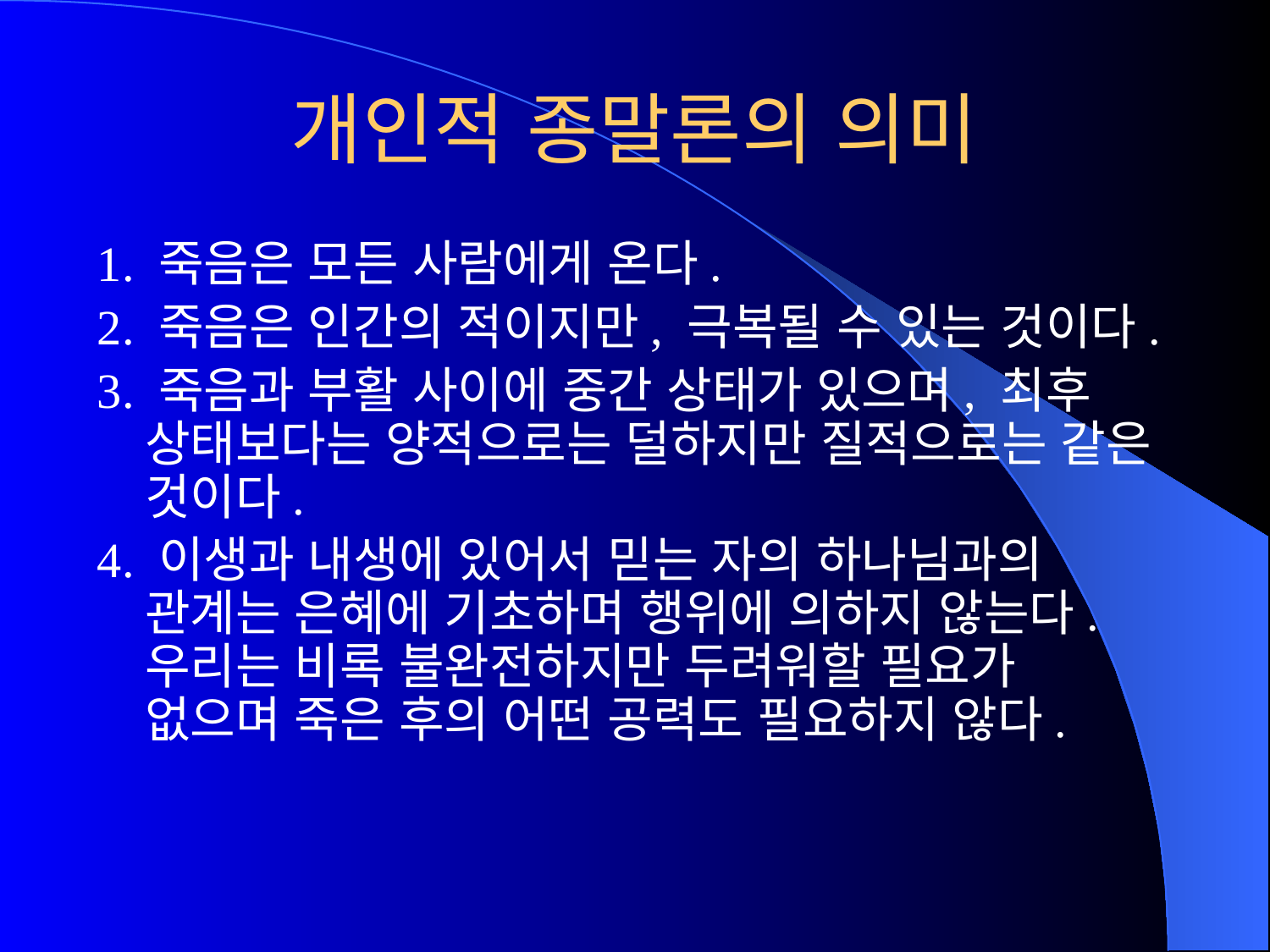

# 개인적 종말론의 의미
1. 죽음은 모든 사람에게 온다.
2. 죽음은 인간의 적이지만, 극복될 수 있는 것이다.
3. 죽음과 부활 사이에 중간 상태가 있으며, 최후 상태보다는 양적으로는 덜하지만 질적으로는 같은 것이다.
4. 이생과 내생에 있어서 믿는 자의 하나님과의 관계는 은혜에 기초하며 행위에 의하지 않는다. 우리는 비록 불완전하지만 두려워할 필요가 없으며 죽은 후의 어떤 공력도 필요하지 않다.